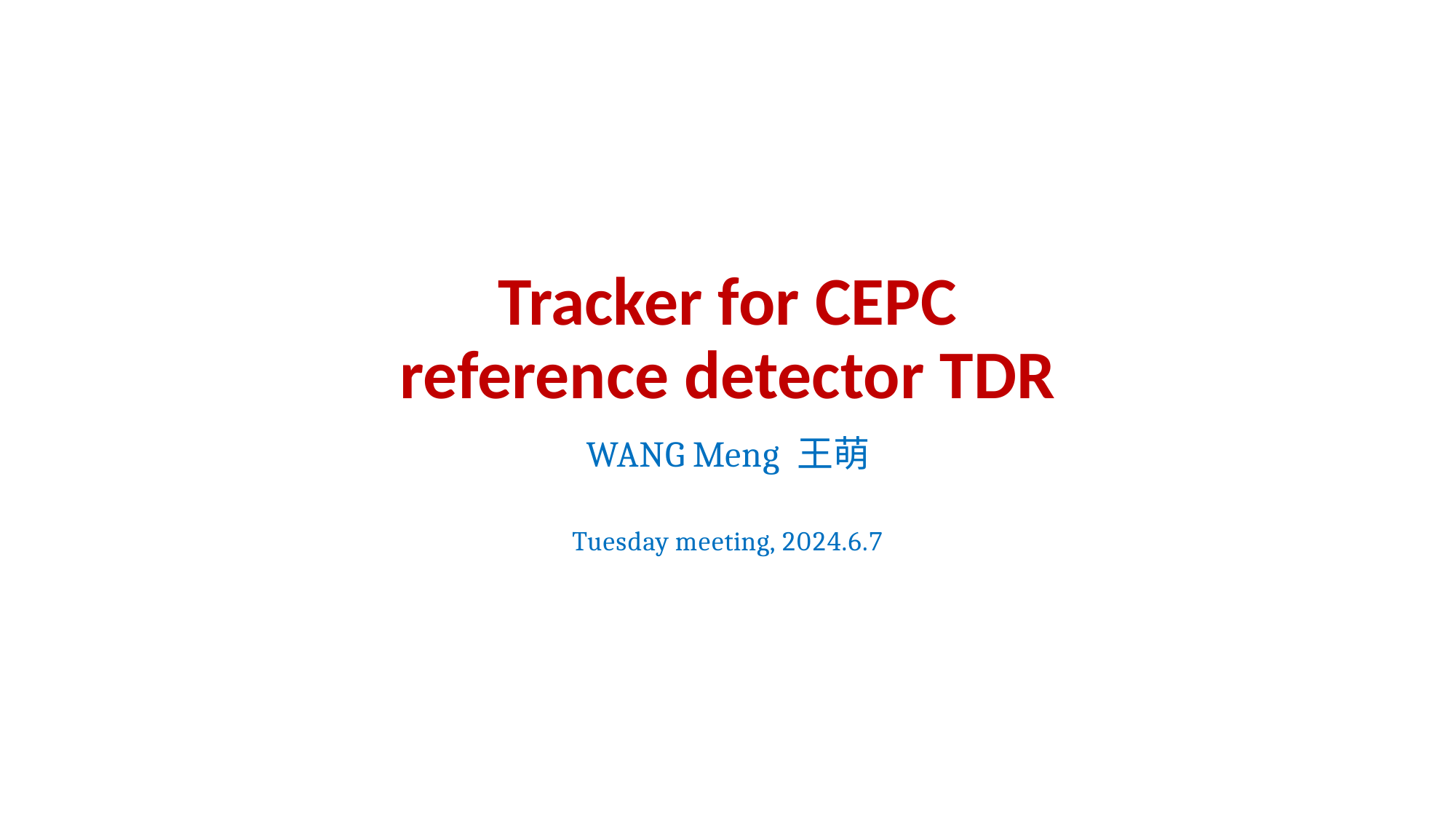

# Tracker for CEPC reference detector TDR
WANG Meng 王萌

Tuesday meeting, 2024.6.7